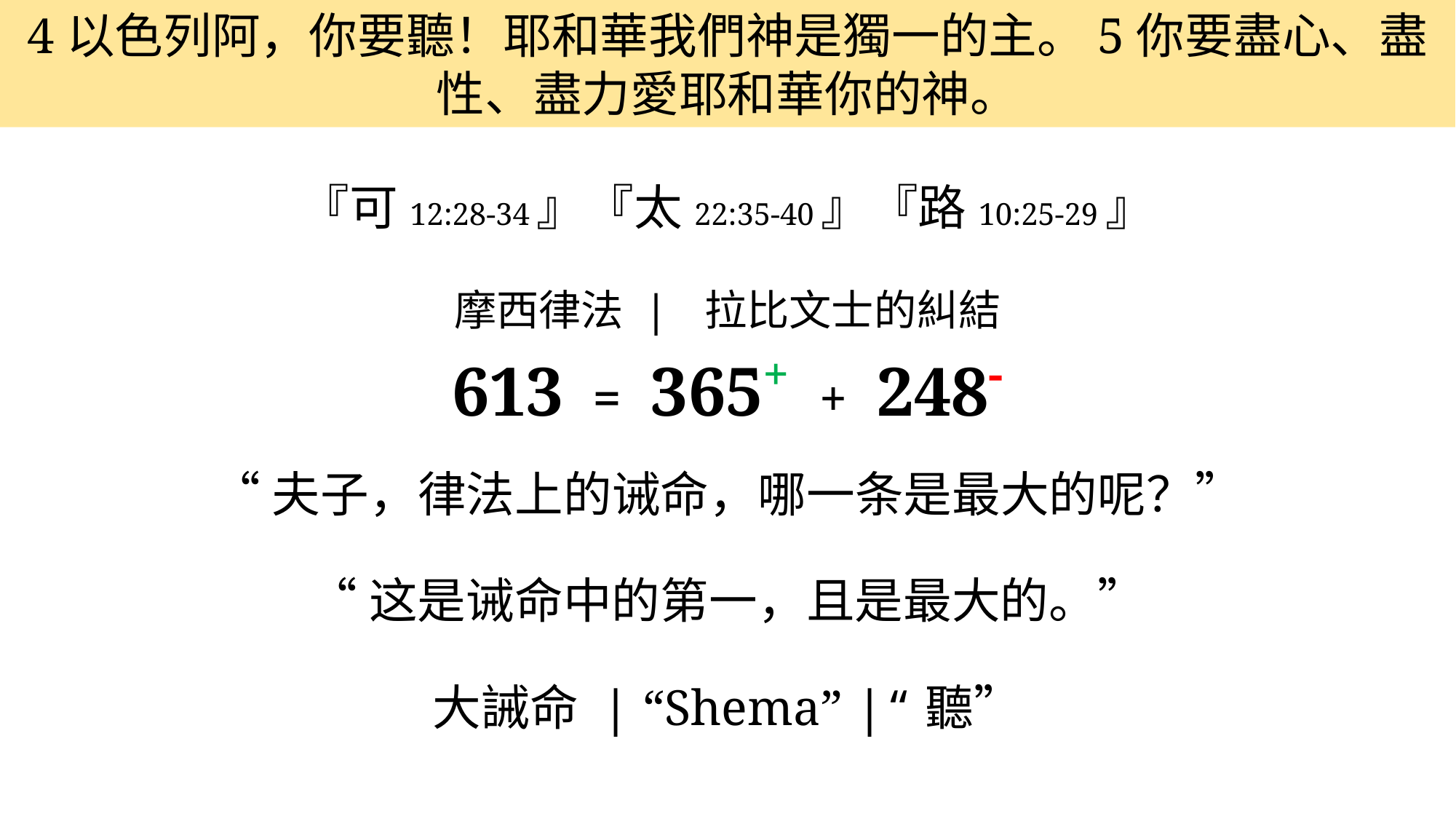

4以色列阿，你要聽！耶和華我們神是獨一的主。5你要盡心、盡性、盡力愛耶和華你的神。
『可12:28-34』『太22:35-40』『路10:25-29』
摩西律法 | 拉比文士的糾結
613 = 365+ + 248-
“夫子，律法上的诫命，哪一条是最大的呢？”
“这是诫命中的第一，且是最大的。”
大誡命 | “Shema” |“聽”